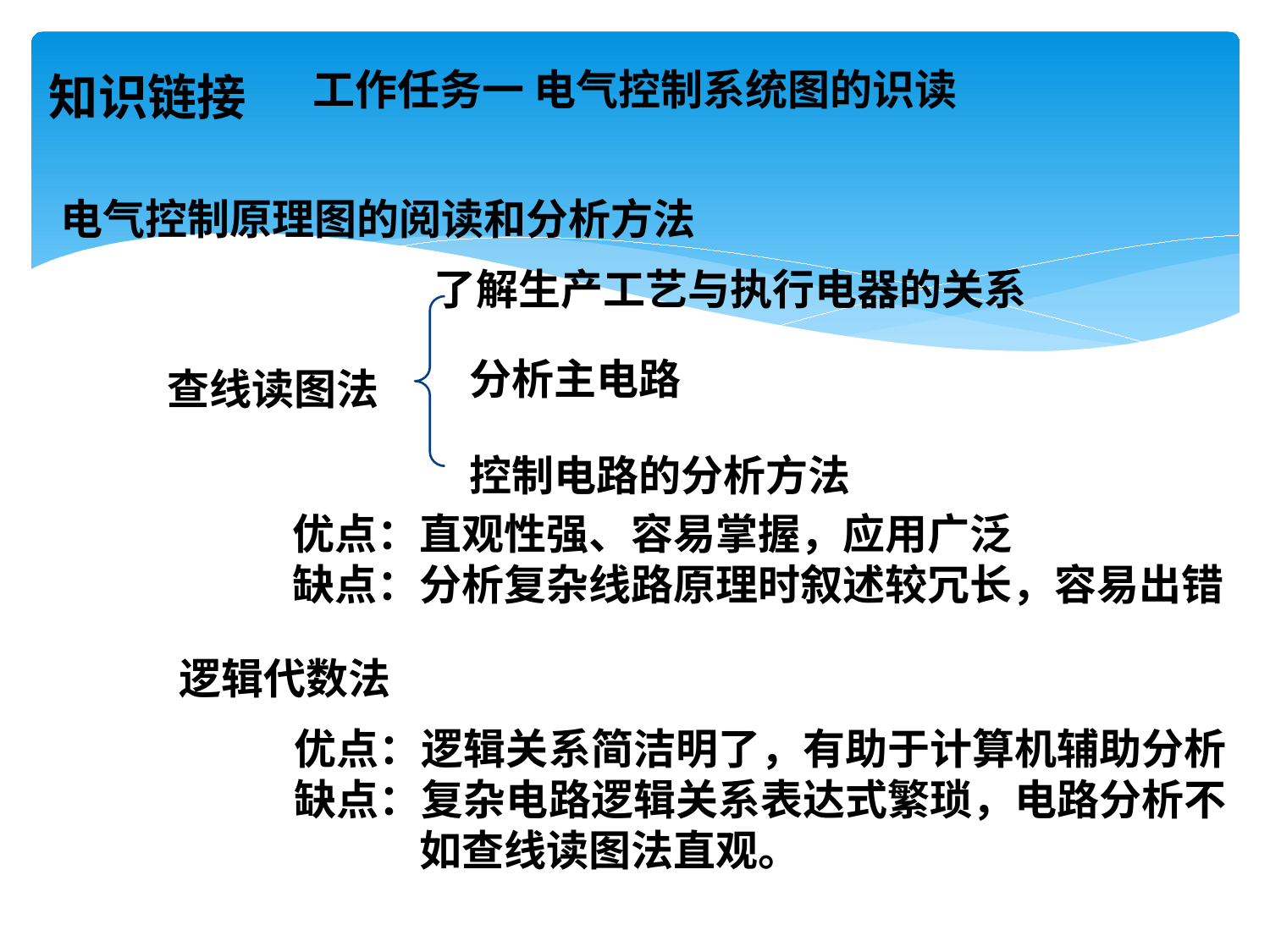

# 工作任务一 电气控制系统图的识读
知识链接
电气控制原理图的阅读和分析方法
了解生产工艺与执行电器的关系

分析主电路
查线读图法
控制电路的分析方法
优点：直观性强、容易掌握，应用广泛
缺点：分析复杂线路原理时叙述较冗长，容易出错
逻辑代数法
优点：逻辑关系简洁明了，有助于计算机辅助分析
缺点：复杂电路逻辑关系表达式繁琐，电路分析不
            如查线读图法直观。